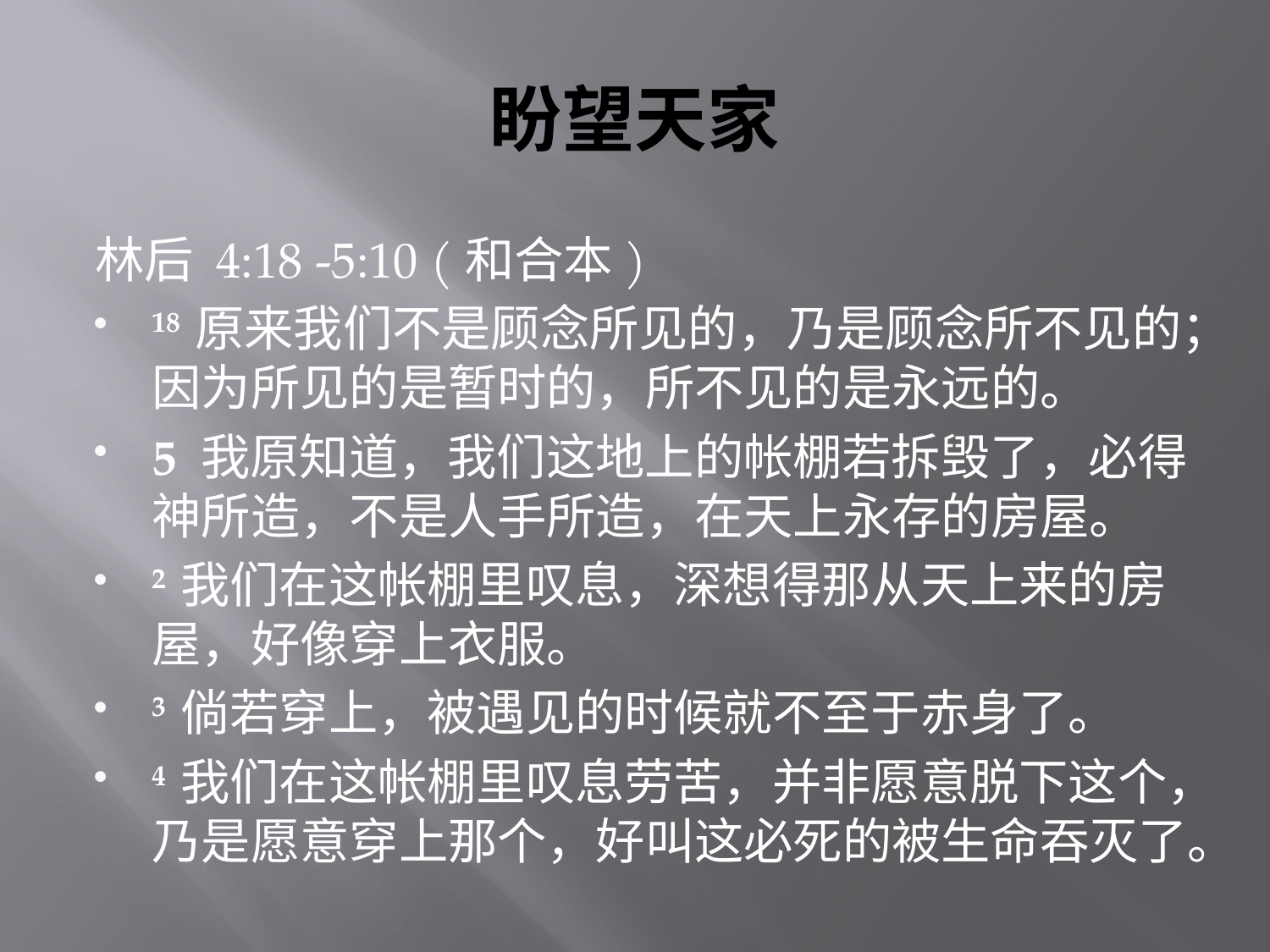

# 盼望天家
林后 4:18 -5:10 (和合本)
18 原来我们不是顾念所见的，乃是顾念所不见的；因为所见的是暂时的，所不见的是永远的。
5 我原知道，我们这地上的帐棚若拆毁了，必得神所造，不是人手所造，在天上永存的房屋。
2 我们在这帐棚里叹息，深想得那从天上来的房屋，好像穿上衣服。
3 倘若穿上，被遇见的时候就不至于赤身了。
4 我们在这帐棚里叹息劳苦，并非愿意脱下这个，乃是愿意穿上那个，好叫这必死的被生命吞灭了。